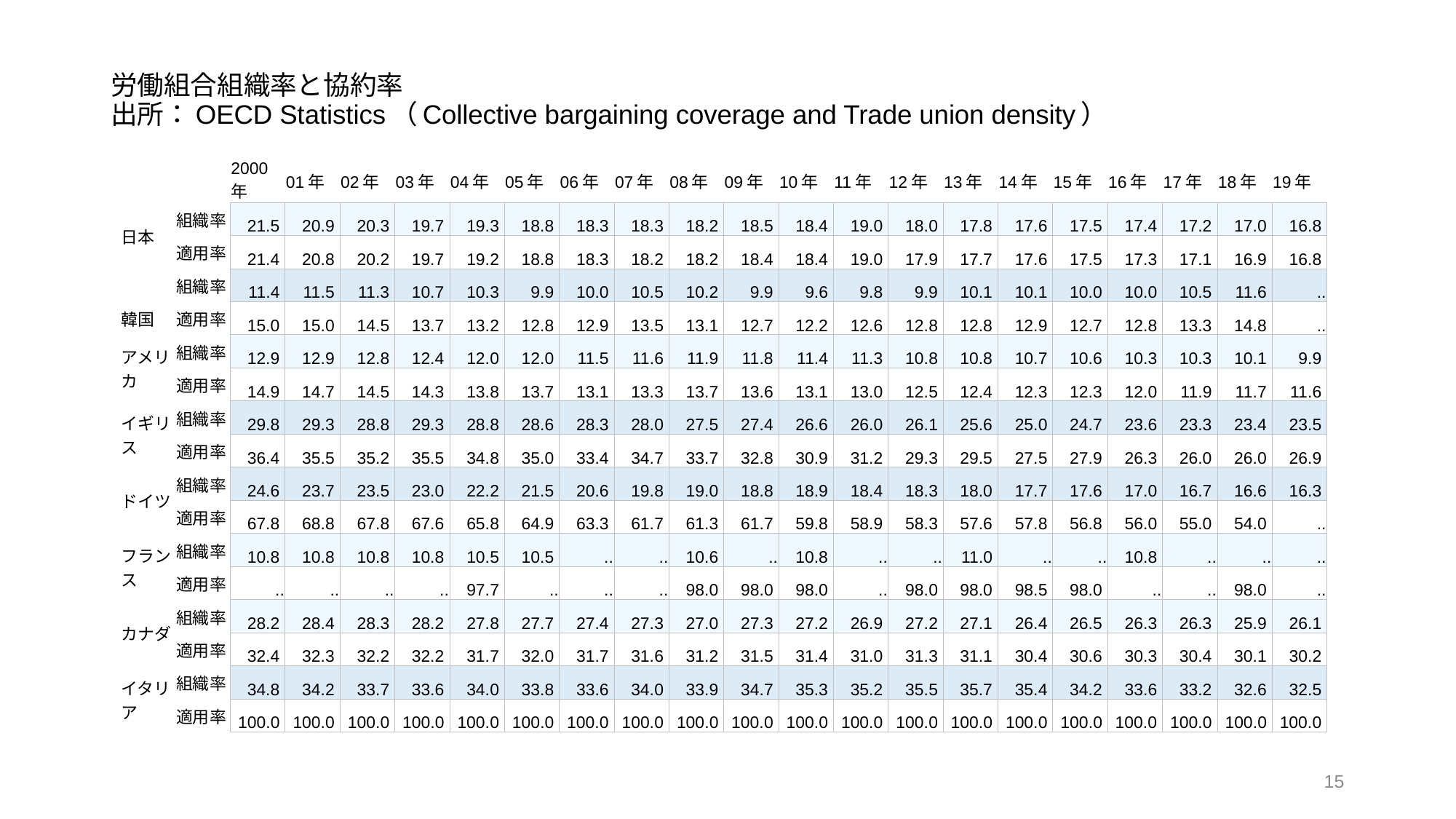

# 労働組合組織率と協約率 出所：OECD Statistics（Collective bargaining coverage and Trade union density）
|  |  | 2000年 | 01年 | 02年 | 03年 | 04年 | 05年 | 06年 | 07年 | 08年 | 09年 | 10年 | 11年 | 12年 | 13年 | 14年 | 15年 | 16年 | 17年 | 18年 | 19年 |
| --- | --- | --- | --- | --- | --- | --- | --- | --- | --- | --- | --- | --- | --- | --- | --- | --- | --- | --- | --- | --- | --- |
| 日本 | 組織率 | 21.5 | 20.9 | 20.3 | 19.7 | 19.3 | 18.8 | 18.3 | 18.3 | 18.2 | 18.5 | 18.4 | 19.0 | 18.0 | 17.8 | 17.6 | 17.5 | 17.4 | 17.2 | 17.0 | 16.8 |
|  | 適用率 | 21.4 | 20.8 | 20.2 | 19.7 | 19.2 | 18.8 | 18.3 | 18.2 | 18.2 | 18.4 | 18.4 | 19.0 | 17.9 | 17.7 | 17.6 | 17.5 | 17.3 | 17.1 | 16.9 | 16.8 |
|  | 組織率 | 11.4 | 11.5 | 11.3 | 10.7 | 10.3 | 9.9 | 10.0 | 10.5 | 10.2 | 9.9 | 9.6 | 9.8 | 9.9 | 10.1 | 10.1 | 10.0 | 10.0 | 10.5 | 11.6 | .. |
| 韓国 | 適用率 | 15.0 | 15.0 | 14.5 | 13.7 | 13.2 | 12.8 | 12.9 | 13.5 | 13.1 | 12.7 | 12.2 | 12.6 | 12.8 | 12.8 | 12.9 | 12.7 | 12.8 | 13.3 | 14.8 | .. |
| アメリカ | 組織率 | 12.9 | 12.9 | 12.8 | 12.4 | 12.0 | 12.0 | 11.5 | 11.6 | 11.9 | 11.8 | 11.4 | 11.3 | 10.8 | 10.8 | 10.7 | 10.6 | 10.3 | 10.3 | 10.1 | 9.9 |
|  | 適用率 | 14.9 | 14.7 | 14.5 | 14.3 | 13.8 | 13.7 | 13.1 | 13.3 | 13.7 | 13.6 | 13.1 | 13.0 | 12.5 | 12.4 | 12.3 | 12.3 | 12.0 | 11.9 | 11.7 | 11.6 |
| イギリス | 組織率 | 29.8 | 29.3 | 28.8 | 29.3 | 28.8 | 28.6 | 28.3 | 28.0 | 27.5 | 27.4 | 26.6 | 26.0 | 26.1 | 25.6 | 25.0 | 24.7 | 23.6 | 23.3 | 23.4 | 23.5 |
|  | 適用率 | 36.4 | 35.5 | 35.2 | 35.5 | 34.8 | 35.0 | 33.4 | 34.7 | 33.7 | 32.8 | 30.9 | 31.2 | 29.3 | 29.5 | 27.5 | 27.9 | 26.3 | 26.0 | 26.0 | 26.9 |
| ドイツ | 組織率 | 24.6 | 23.7 | 23.5 | 23.0 | 22.2 | 21.5 | 20.6 | 19.8 | 19.0 | 18.8 | 18.9 | 18.4 | 18.3 | 18.0 | 17.7 | 17.6 | 17.0 | 16.7 | 16.6 | 16.3 |
|  | 適用率 | 67.8 | 68.8 | 67.8 | 67.6 | 65.8 | 64.9 | 63.3 | 61.7 | 61.3 | 61.7 | 59.8 | 58.9 | 58.3 | 57.6 | 57.8 | 56.8 | 56.0 | 55.0 | 54.0 | .. |
| フランス | 組織率 | 10.8 | 10.8 | 10.8 | 10.8 | 10.5 | 10.5 | .. | .. | 10.6 | .. | 10.8 | .. | .. | 11.0 | .. | .. | 10.8 | .. | .. | .. |
|  | 適用率 | .. | .. | .. | .. | 97.7 | .. | .. | .. | 98.0 | 98.0 | 98.0 | .. | 98.0 | 98.0 | 98.5 | 98.0 | .. | .. | 98.0 | .. |
| カナダ | 組織率 | 28.2 | 28.4 | 28.3 | 28.2 | 27.8 | 27.7 | 27.4 | 27.3 | 27.0 | 27.3 | 27.2 | 26.9 | 27.2 | 27.1 | 26.4 | 26.5 | 26.3 | 26.3 | 25.9 | 26.1 |
|  | 適用率 | 32.4 | 32.3 | 32.2 | 32.2 | 31.7 | 32.0 | 31.7 | 31.6 | 31.2 | 31.5 | 31.4 | 31.0 | 31.3 | 31.1 | 30.4 | 30.6 | 30.3 | 30.4 | 30.1 | 30.2 |
| イタリア | 組織率 | 34.8 | 34.2 | 33.7 | 33.6 | 34.0 | 33.8 | 33.6 | 34.0 | 33.9 | 34.7 | 35.3 | 35.2 | 35.5 | 35.7 | 35.4 | 34.2 | 33.6 | 33.2 | 32.6 | 32.5 |
|  | 適用率 | 100.0 | 100.0 | 100.0 | 100.0 | 100.0 | 100.0 | 100.0 | 100.0 | 100.0 | 100.0 | 100.0 | 100.0 | 100.0 | 100.0 | 100.0 | 100.0 | 100.0 | 100.0 | 100.0 | 100.0 |
15